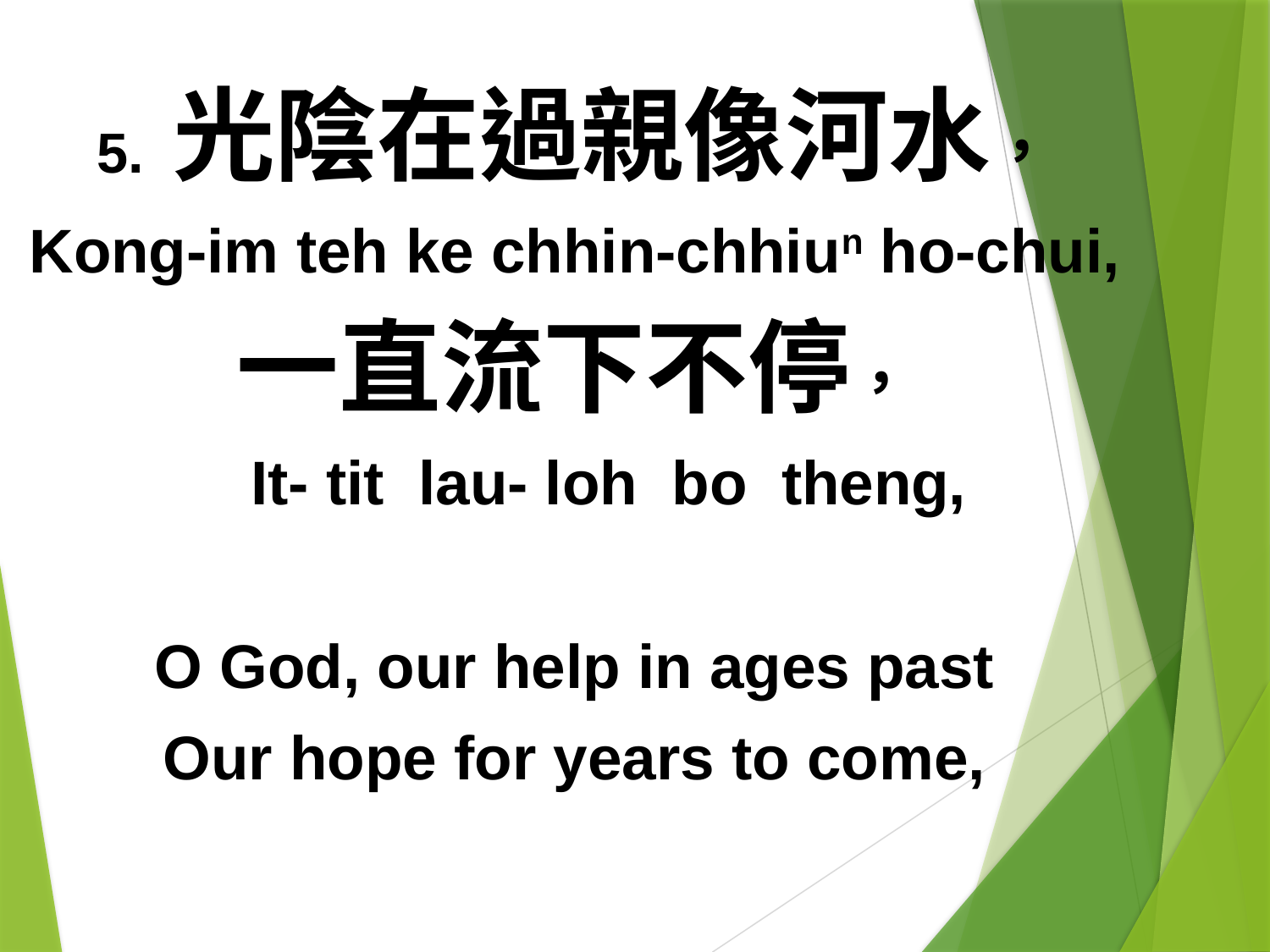

5. 光陰在過親像河水，
Kong-im teh ke chhin-chhiun ho-chui,
一直流下不停，
    It- tit  lau- loh  bo  theng,

O God, our help in ages past
Our hope for years to come,